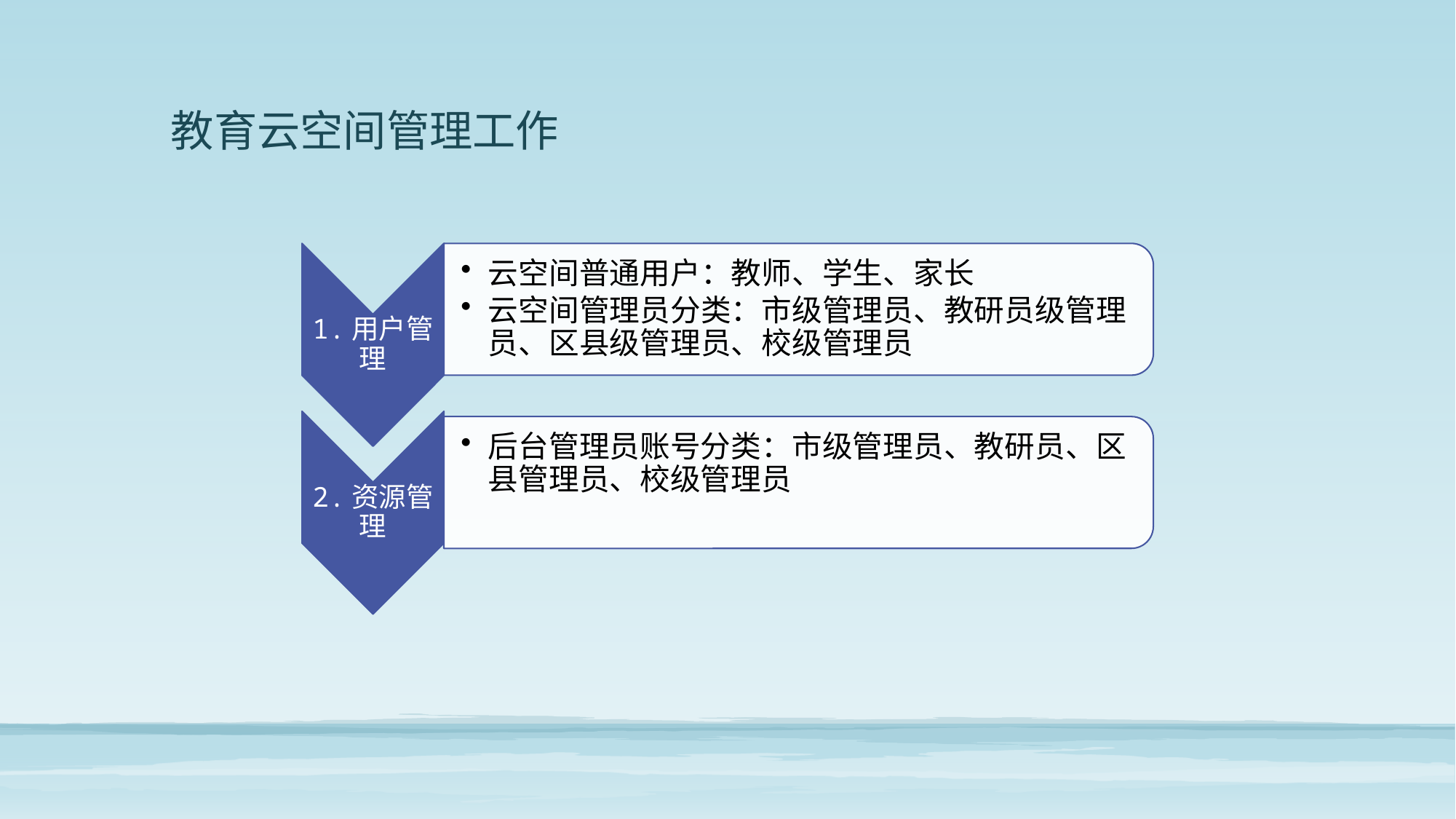

# 教育云空间管理工作
1.用户管理
云空间普通用户：教师、学生、家长
云空间管理员分类：市级管理员、教研员级管理员、区县级管理员、校级管理员
2.资源管理
后台管理员账号分类：市级管理员、教研员、区县管理员、校级管理员